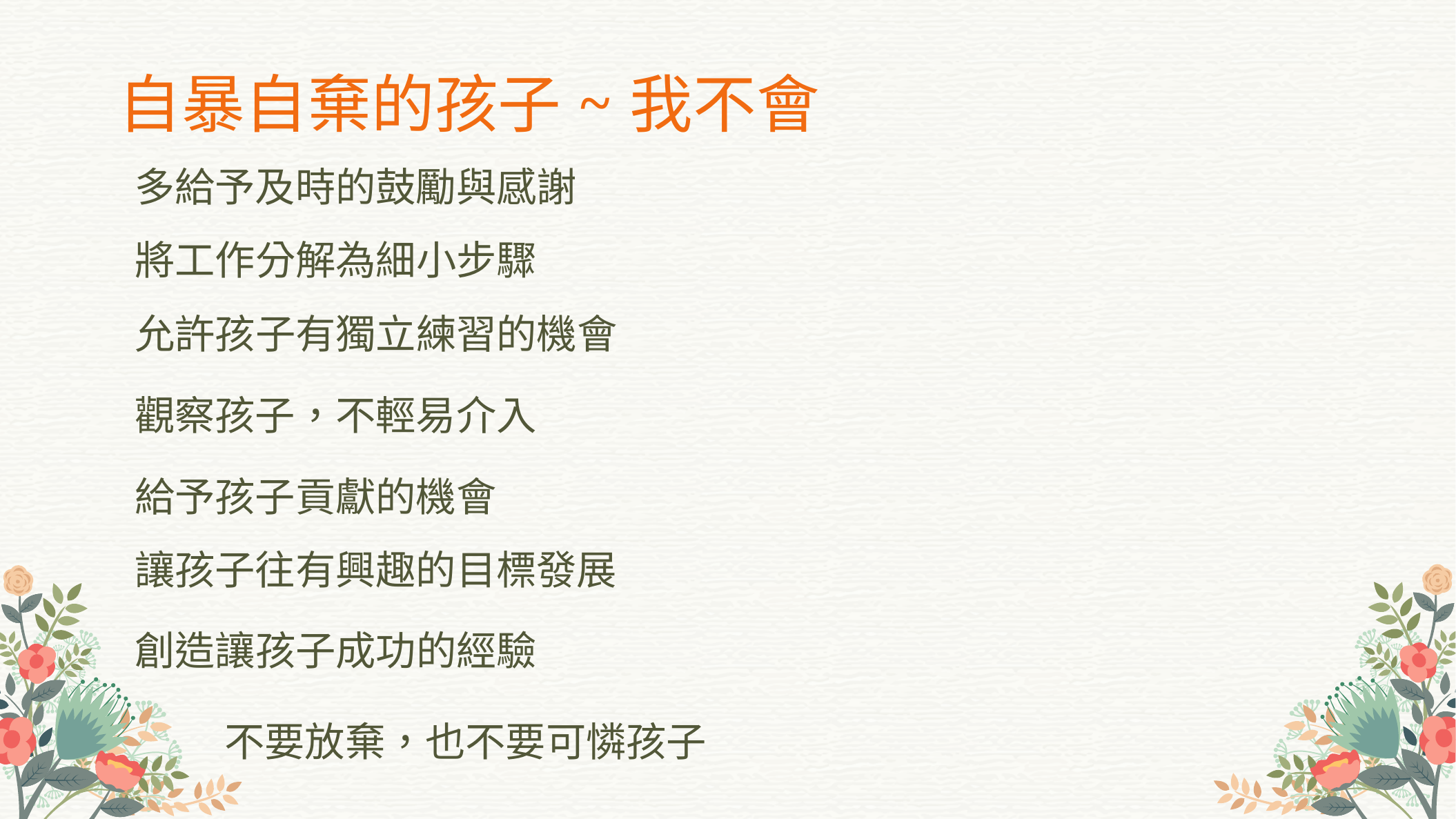

自暴自棄的孩子~我不會
多給予及時的鼓勵與感謝

將工作分解為細小步驟

允許孩子有獨立練習的機會

觀察孩子，不輕易介入

給予孩子貢獻的機會

讓孩子往有興趣的目標發展

創造讓孩子成功的經驗

不要放棄，也不要可憐孩子